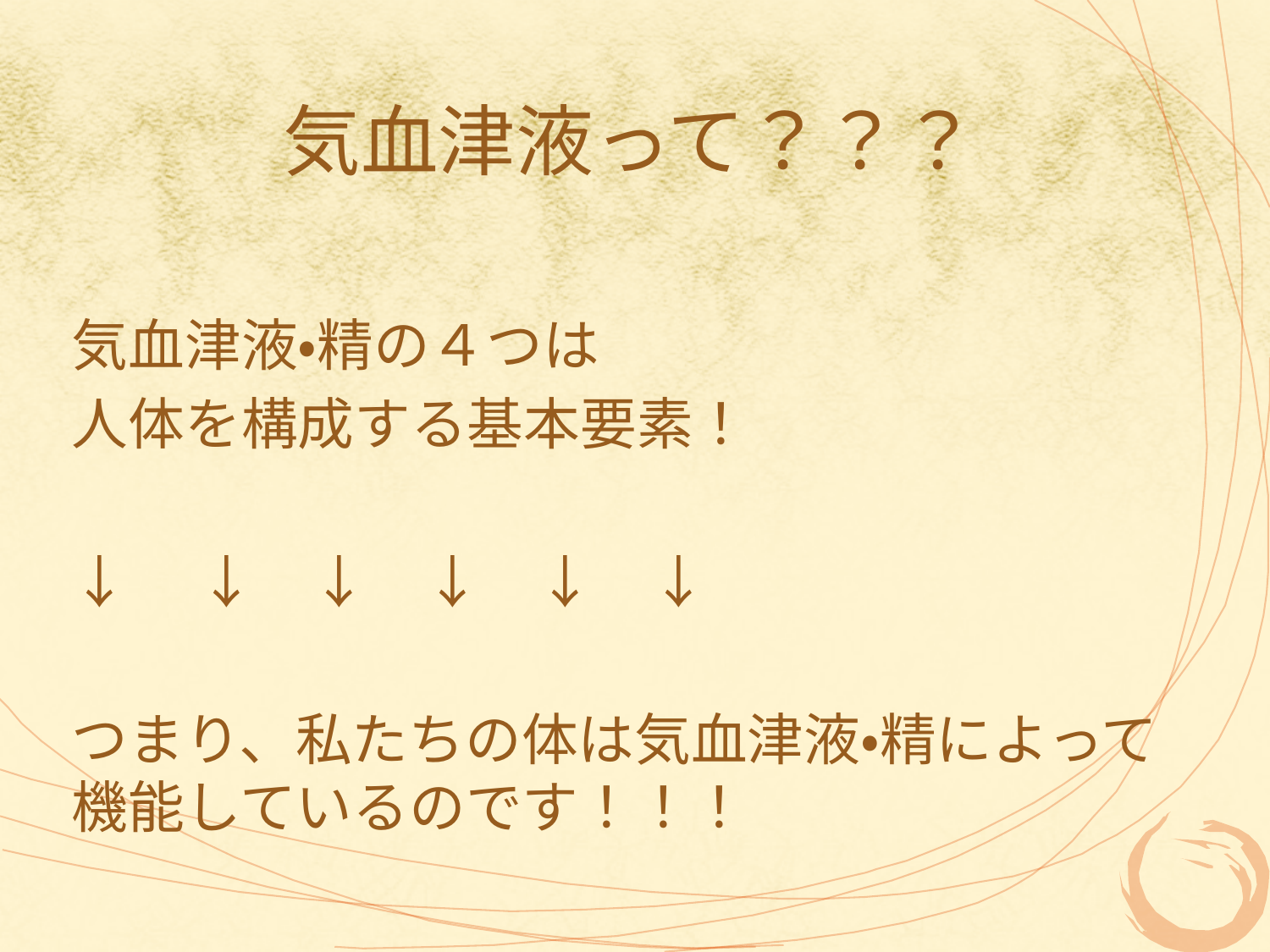

# 気血津液って？？？

気血津液・精の４つは
人体を構成する基本要素！

↓　↓　↓　↓　↓　↓

つまり、私たちの体は気血津液・精によって機能しているのです！！！